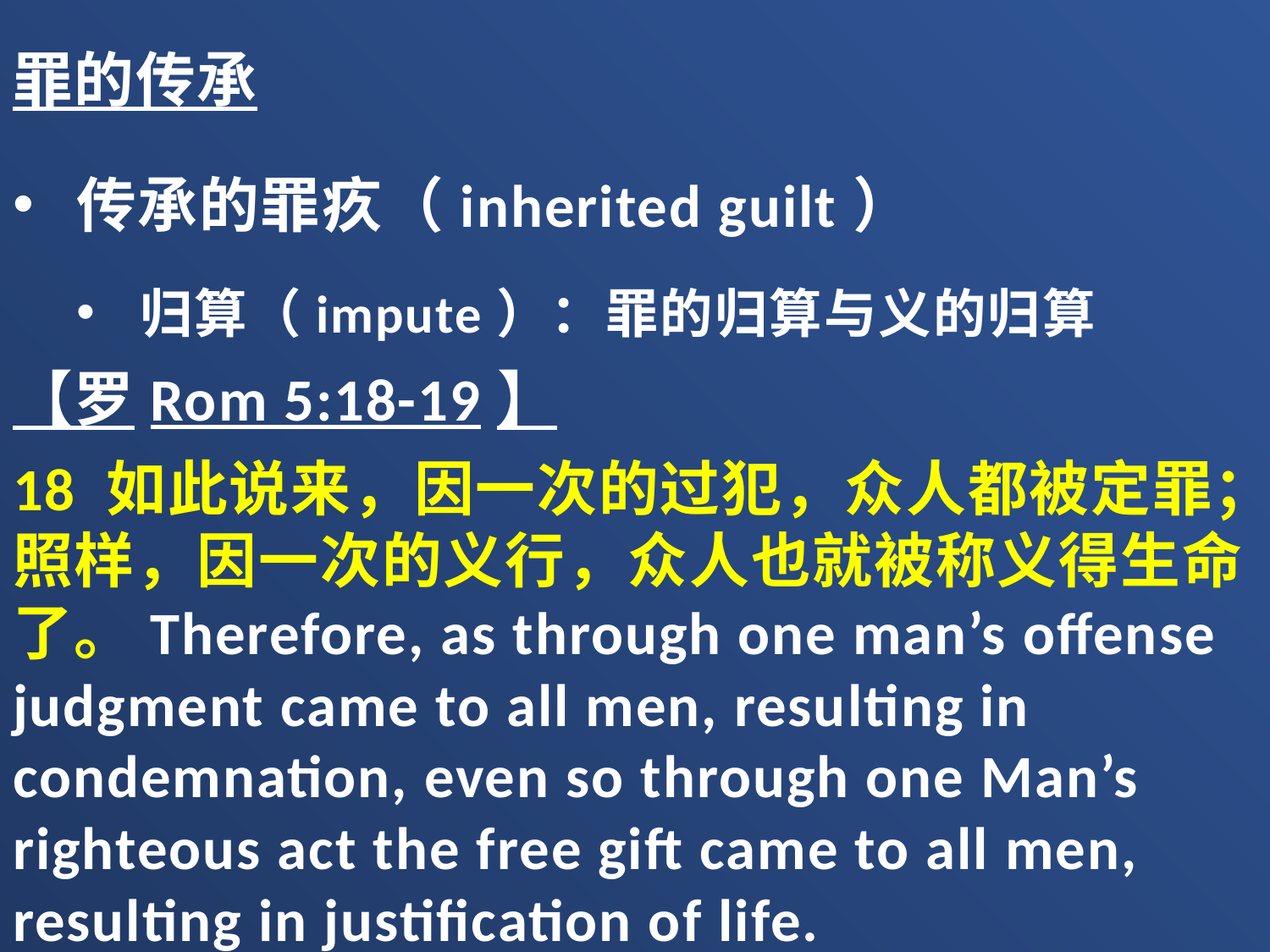

罪的传承
传承的罪疚（inherited guilt）
归算（impute）：罪的归算与义的归算
【罗Rom 5:18-19】
18 如此说来，因一次的过犯，众人都被定罪；照样，因一次的义行，众人也就被称义得生命了。Therefore, as through one man’s offense judgment came to all men, resulting in condemnation, even so through one Man’s righteous act the free gift came to all men, resulting in justification of life.